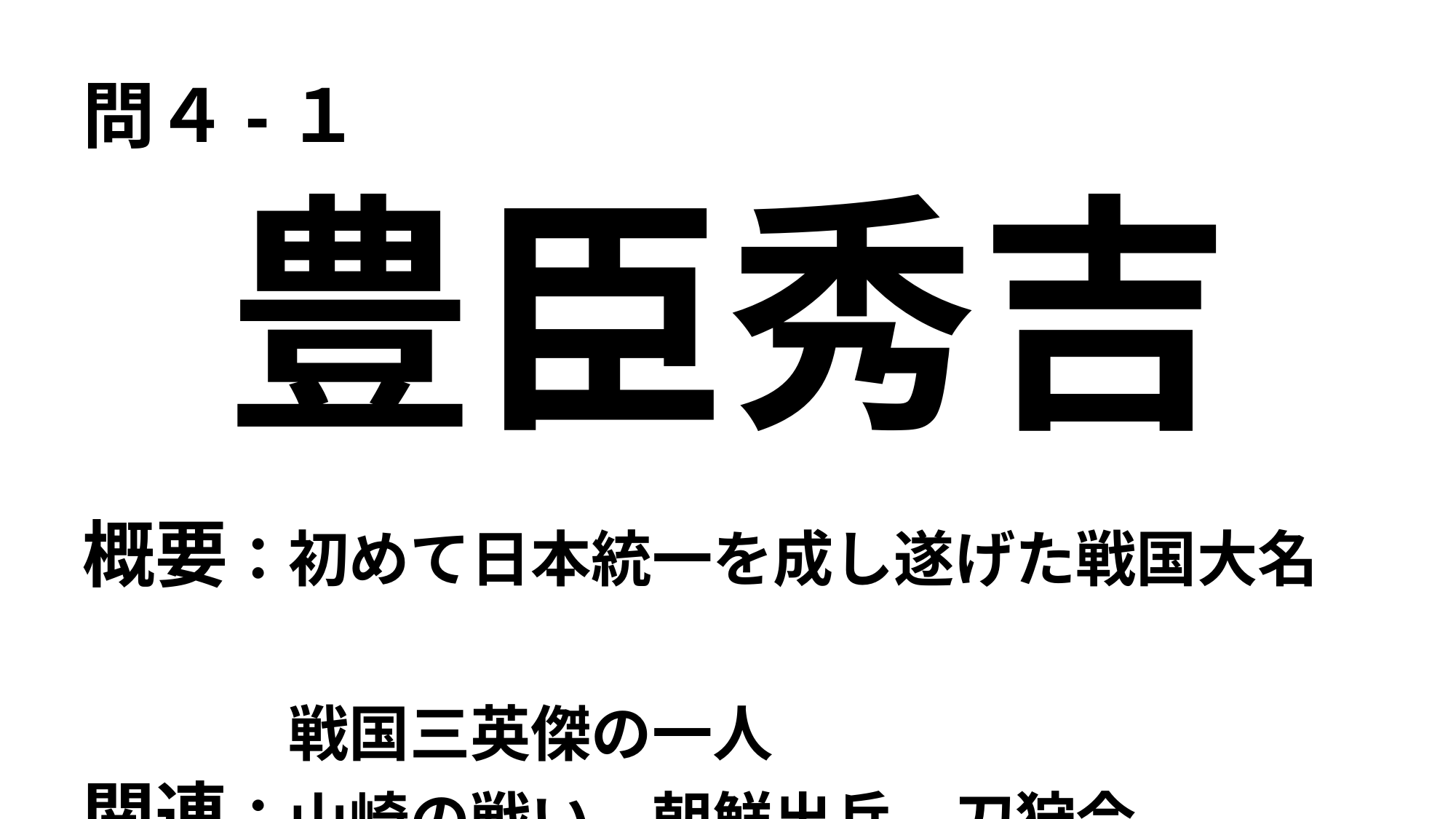

問４-１
豊臣秀吉
概要：初めて日本統一を成し遂げた戦国大名
　　　戦国三英傑の一人
関連：山崎の戦い　朝鮮出兵　刀狩令